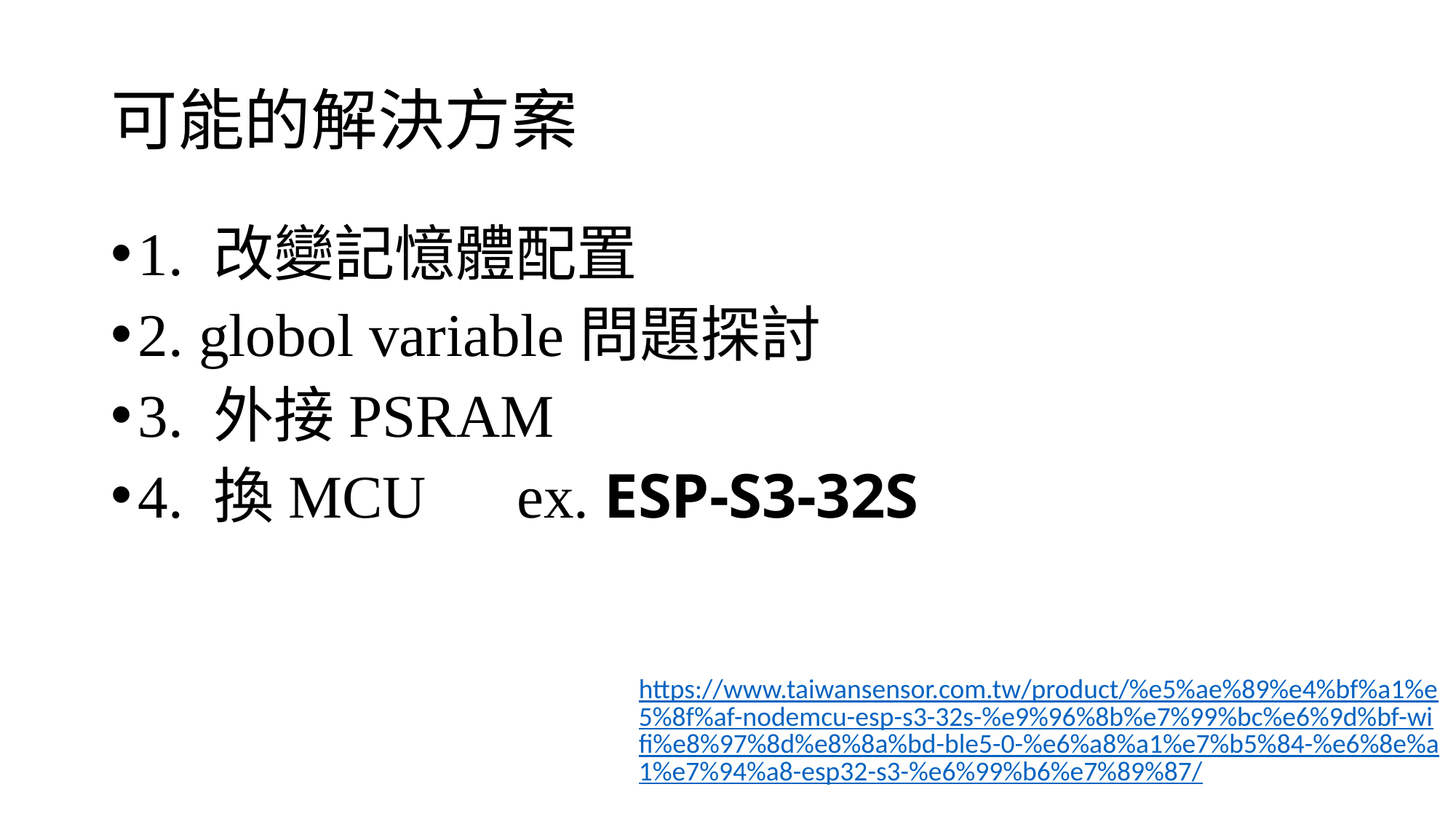

# 可能的解決方案
1. 改變記憶體配置
2. globol variable問題探討
3. 外接PSRAM
4. 換MCU      ex. ESP-S3-32S
https://www.taiwansensor.com.tw/product/%e5%ae%89%e4%bf%a1%e5%8f%af-nodemcu-esp-s3-32s-%e9%96%8b%e7%99%bc%e6%9d%bf-wifi%e8%97%8d%e8%8a%bd-ble5-0-%e6%a8%a1%e7%b5%84-%e6%8e%a1%e7%94%a8-esp32-s3-%e6%99%b6%e7%89%87/